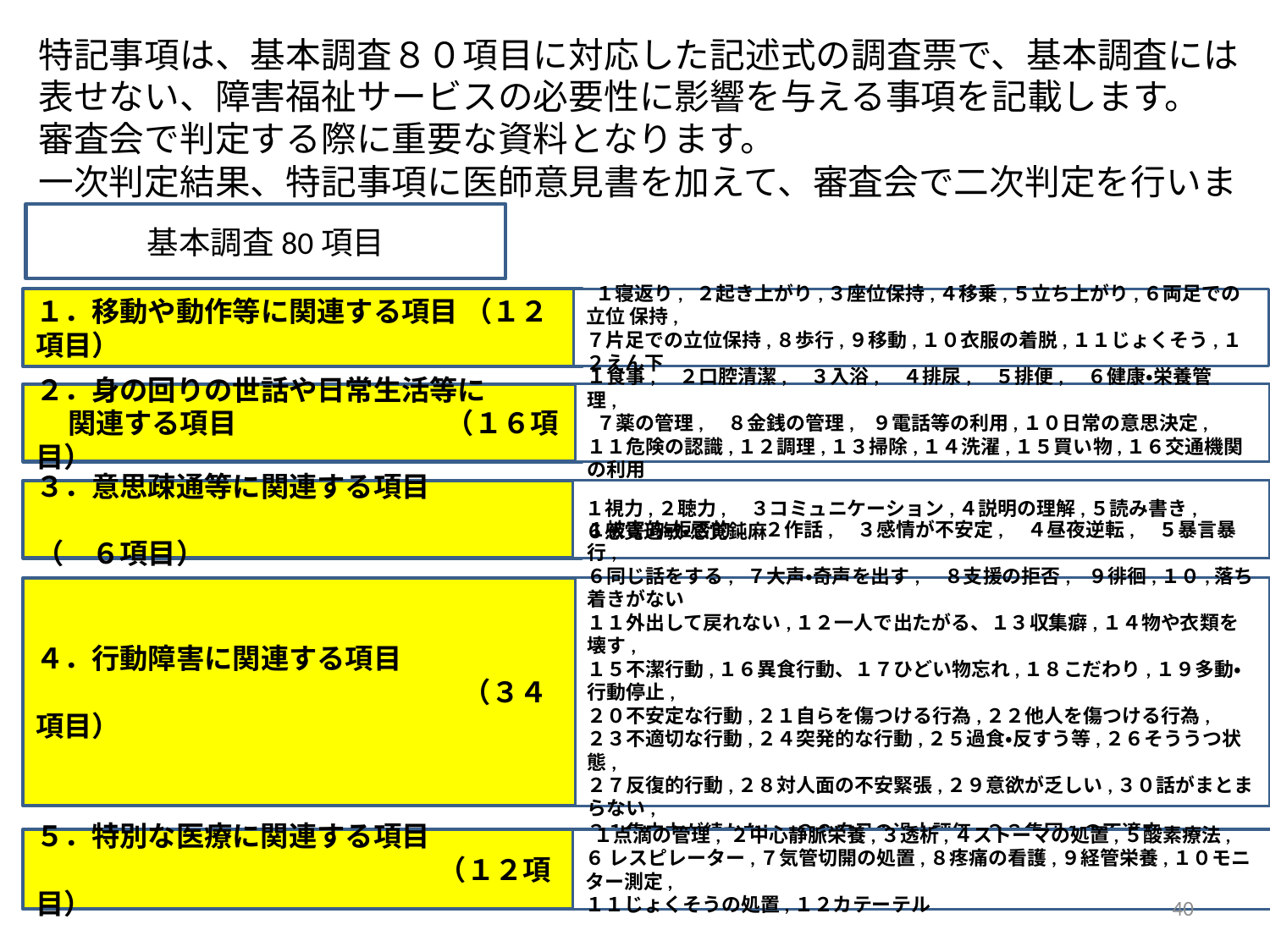

特記事項は、基本調査８０項目に対応した記述式の調査票で、基本調査には表せない、障害福祉サービスの必要性に影響を与える事項を記載します。
審査会で判定する際に重要な資料となります。
一次判定結果、特記事項に医師意見書を加えて、審査会で二次判定を行います。
基本調査80項目
１．移動や動作等に関連する項目 （１２項目）
 １寝返り,  ２起き上がり,３座位保持,４移乗,５立ち上がり,６両足での立位 保持,
７片足での立位保持,８歩行,９移動,１０衣服の着脱,１１じょくそう,１２えん下
１食事,　２口腔清潔,　３入浴,　４排尿,　５排便,　６健康・栄養管理,
 ７薬の管理,　８金銭の管理,   ９電話等の利用,１０日常の意思決定,
１１危険の認識,１２調理,１３掃除,１４洗濯,１５買い物,１６交通機関の利用
２．身の回りの世話や日常生活等に
    関連する項目                                 （１６項目）
３．意思疎通等に関連する項目
          　　　　　　　　　　　                    （　６項目）
１視力,２聴力,　３コミュニケーション,４説明の理解,５読み書き,
６感覚過敏・感覚鈍麻
４．行動障害に関連する項目
                       　　　                              （３４項目）
１被害的・拒否的,　２作話,　３感情が不安定,　４昼夜逆転,　５暴言暴行,
６同じ話をする,  ７大声・奇声を出す,　８支援の拒否,   ９徘徊,１０,落ち着きがない
１１外出して戻れない,１２一人で出たがる、１３収集癖,１４物や衣類を壊す,
１５不潔行動,１６異食行動、１７ひどい物忘れ,１８こだわり,１９多動・行動停止,
２０不安定な行動,２１自らを傷つける行為,２２他人を傷つける行為,
２３不適切な行動,２４突発的な行動,２５過食・反すう等,２６そううつ状態,
２７反復的行動,２８対人面の不安緊張,２９意欲が乏しい,３０話がまとまらない,
３１集中力が続かない,３２自己の過大評価,３３集団への不適応,
３４多飲水・過飲水
 １点滴の管理, ２中心静脈栄養,３透析,４ストーマの処置,５酸素療法,
６ レスピレーター,７気管切開の処置,８疼痛の看護,９経管栄養,１０モニター測定,
１１じょくそうの処置,１２カテーテル
５．特別な医療に関連する項目
                           　                               （１２項目）
40